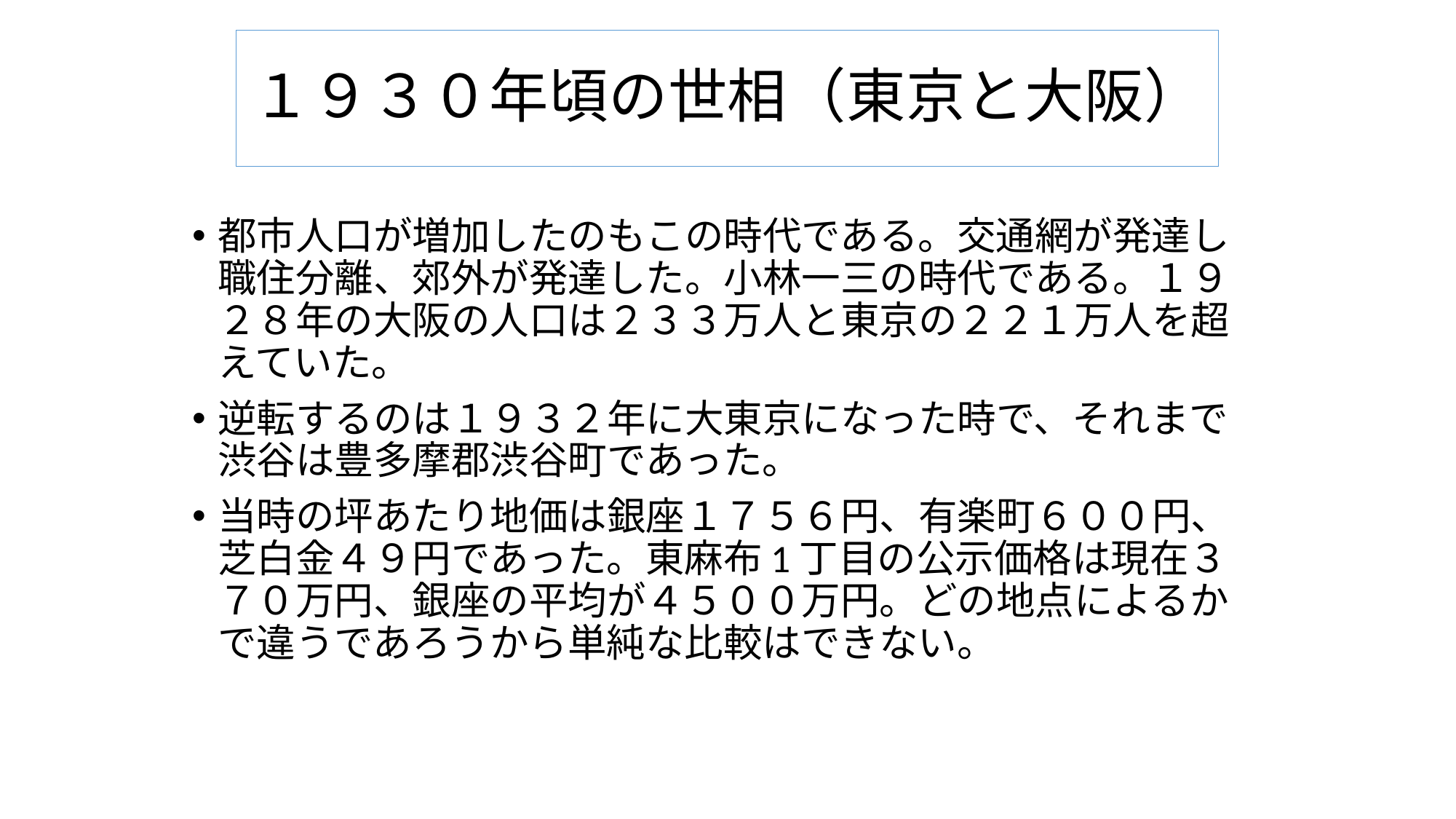

# １９３０年頃の世相（東京と大阪）
都市人口が増加したのもこの時代である。交通網が発達し職住分離、郊外が発達した。小林一三の時代である。１９２８年の大阪の人口は２３３万人と東京の２２１万人を超えていた。
逆転するのは１９３２年に大東京になった時で、それまで渋谷は豊多摩郡渋谷町であった。
当時の坪あたり地価は銀座１７５６円、有楽町６００円、芝白金４９円であった。東麻布1丁目の公示価格は現在３７０万円、銀座の平均が４５００万円。どの地点によるかで違うであろうから単純な比較はできない。